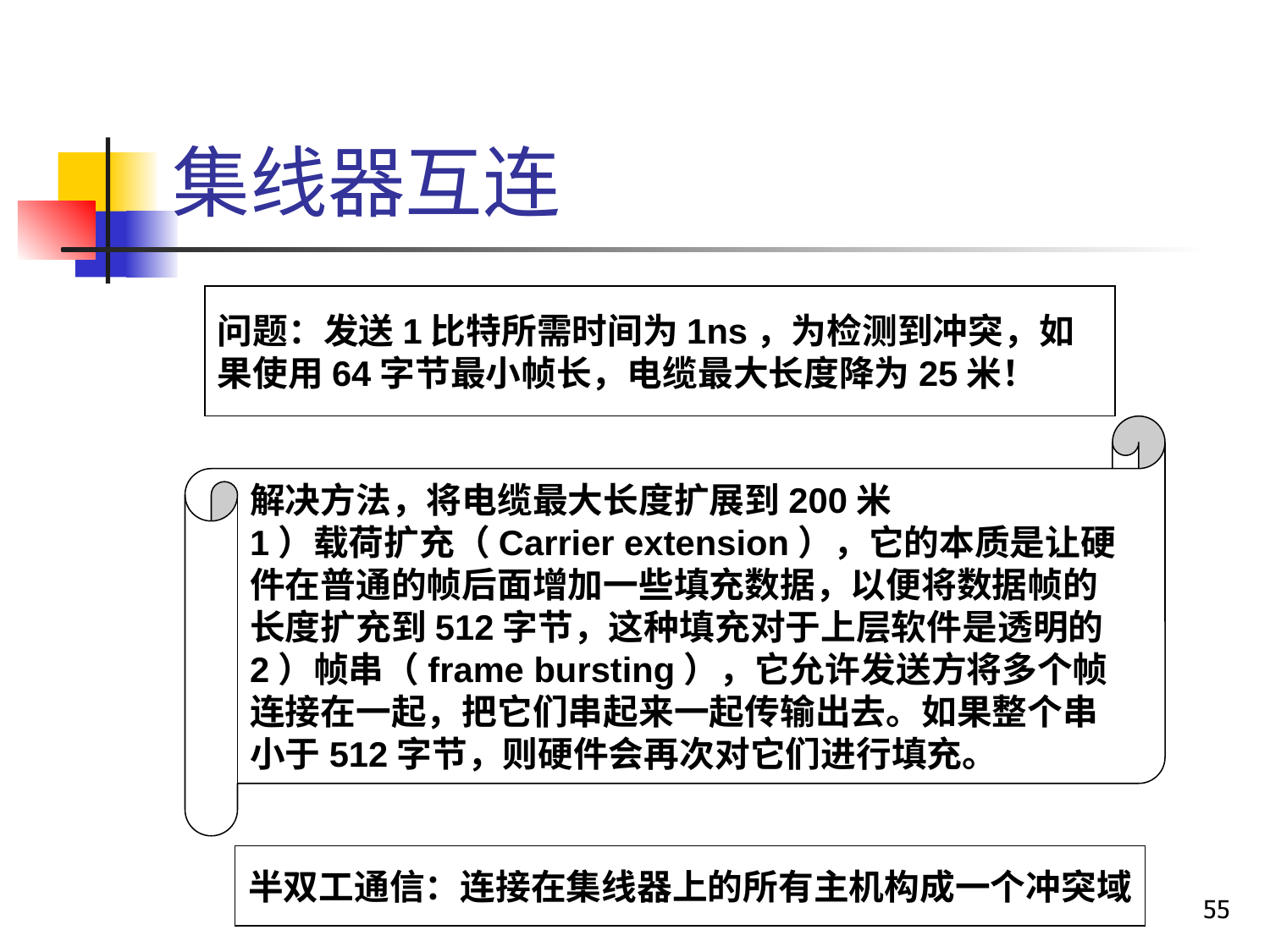

# 集线器互连
问题：发送1比特所需时间为1ns，为检测到冲突，如果使用64字节最小帧长，电缆最大长度降为25米！
解决方法，将电缆最大长度扩展到200米
1）载荷扩充（Carrier extension），它的本质是让硬件在普通的帧后面增加一些填充数据，以便将数据帧的长度扩充到512字节，这种填充对于上层软件是透明的
2）帧串（frame bursting），它允许发送方将多个帧连接在一起，把它们串起来一起传输出去。如果整个串小于512字节，则硬件会再次对它们进行填充。
半双工通信：连接在集线器上的所有主机构成一个冲突域
55